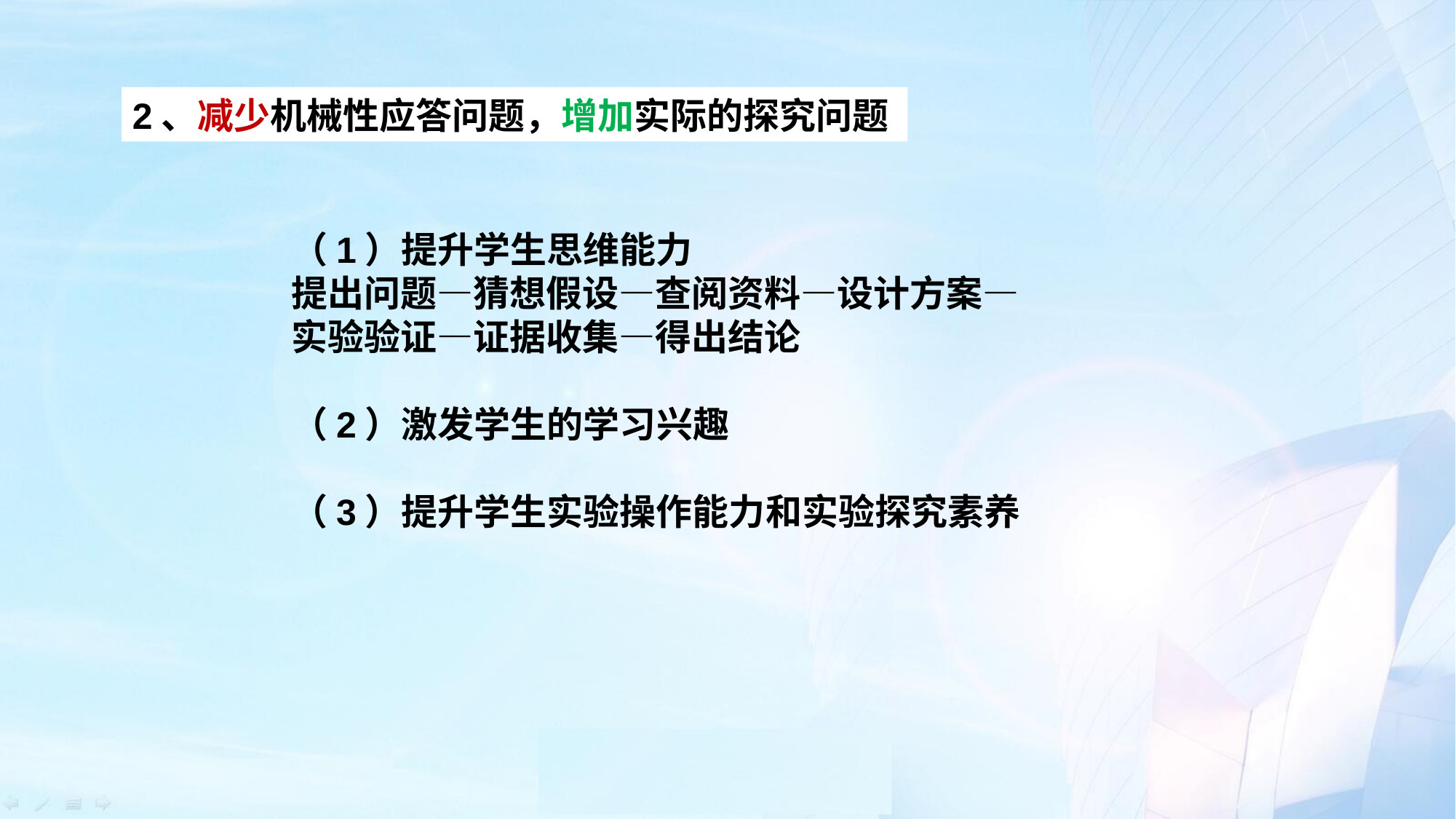

2、减少机械性应答问题，增加实际的探究问题
（1）提升学生思维能力
提出问题—猜想假设—查阅资料—设计方案—实验验证—证据收集—得出结论

（2）激发学生的学习兴趣

（3）提升学生实验操作能力和实验探究素养
58